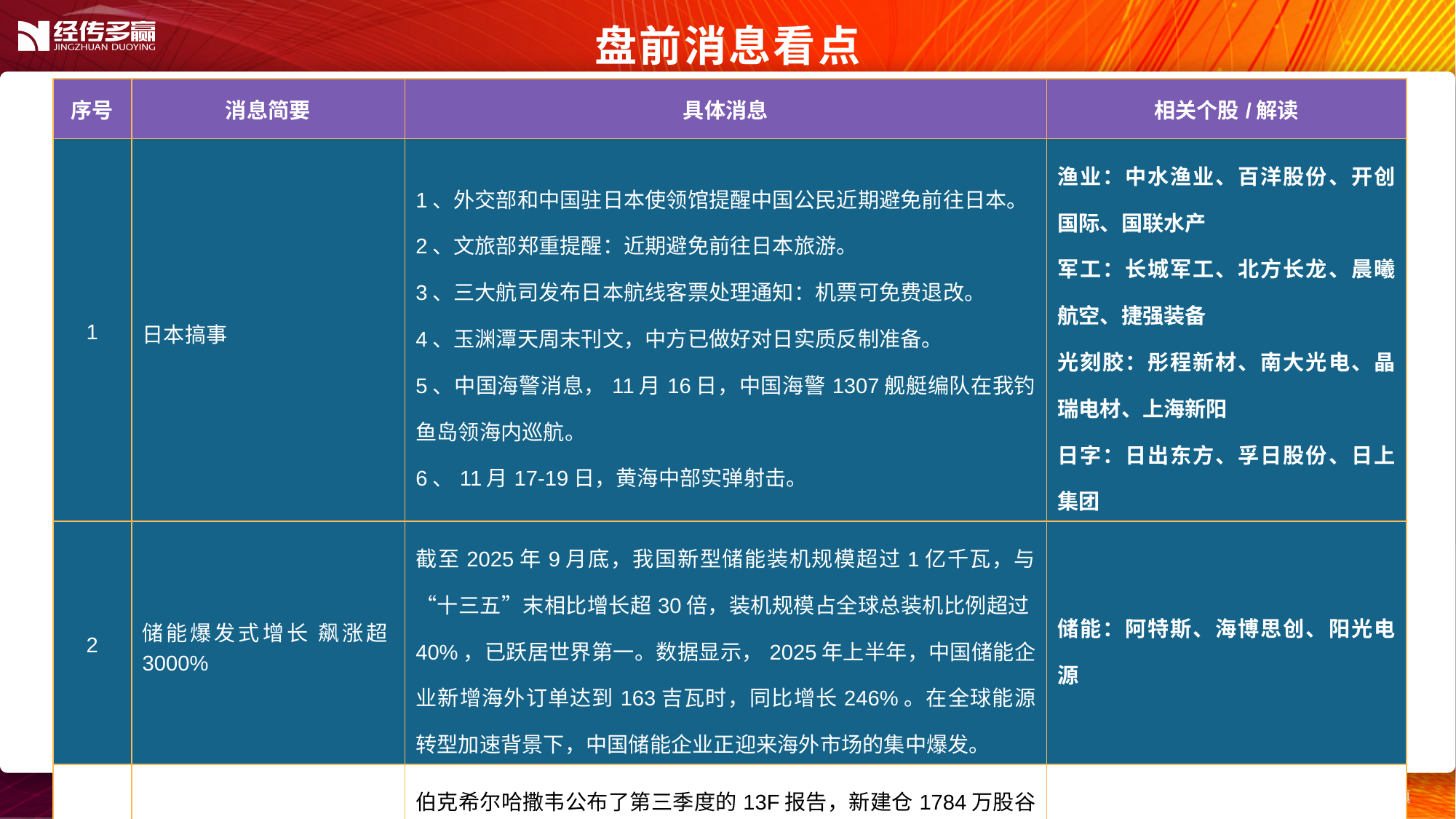

盘前消息看点
| 序号 | 消息简要 | 具体消息 | 相关个股/解读 |
| --- | --- | --- | --- |
| 1 | 日本搞事 | 1、外交部和中国驻日本使领馆提醒中国公民近期避免前往日本。 2、文旅部郑重提醒：近期避免前往日本旅游。 3、三大航司发布日本航线客票处理通知：机票可免费退改。 4、玉渊潭天周末刊文，中方已做好对日实质反制准备。 5、中国海警消息，11月16日，中国海警1307舰艇编队在我钓鱼岛领海内巡航。 6、11月17-19日，黄海中部实弹射击。 | 渔业：中水渔业、百洋股份、开创国际、国联水产 军工：长城军工、北方长龙、晨曦航空、捷强装备 光刻胶：彤程新材、南大光电、晶瑞电材、上海新阳 日字：日出东方、孚日股份、日上集团 |
| 2 | 储能爆发式增长 飙涨超3000% | 截至2025年9月底，我国新型储能装机规模超过1亿千瓦，与“十三五”末相比增长超30倍，装机规模占全球总装机比例超过40%，已跃居世界第一。数据显示，2025年上半年，中国储能企业新增海外订单达到163吉瓦时，同比增长246%。在全球能源转型加速背景下，中国储能企业正迎来海外市场的集中爆发。 | 储能：阿特斯、海博思创、阳光电源 |
| 3 | 巴菲特建仓谷歌母公司 | 伯克希尔哈撒韦公布了第三季度的13F报告，新建仓1784万股谷歌母公司Alphabet的股票，使之一跃成为其第十大股票。公司致力于互联网搜索、云计算、广告技术等领域，开发并提供大量基于互联网的产品与服务。 | 谷歌概念：长芯博创、长飞光纤、腾景科技、德科立 |
| 4 |  |  |  |
| 5 |  |  |  |